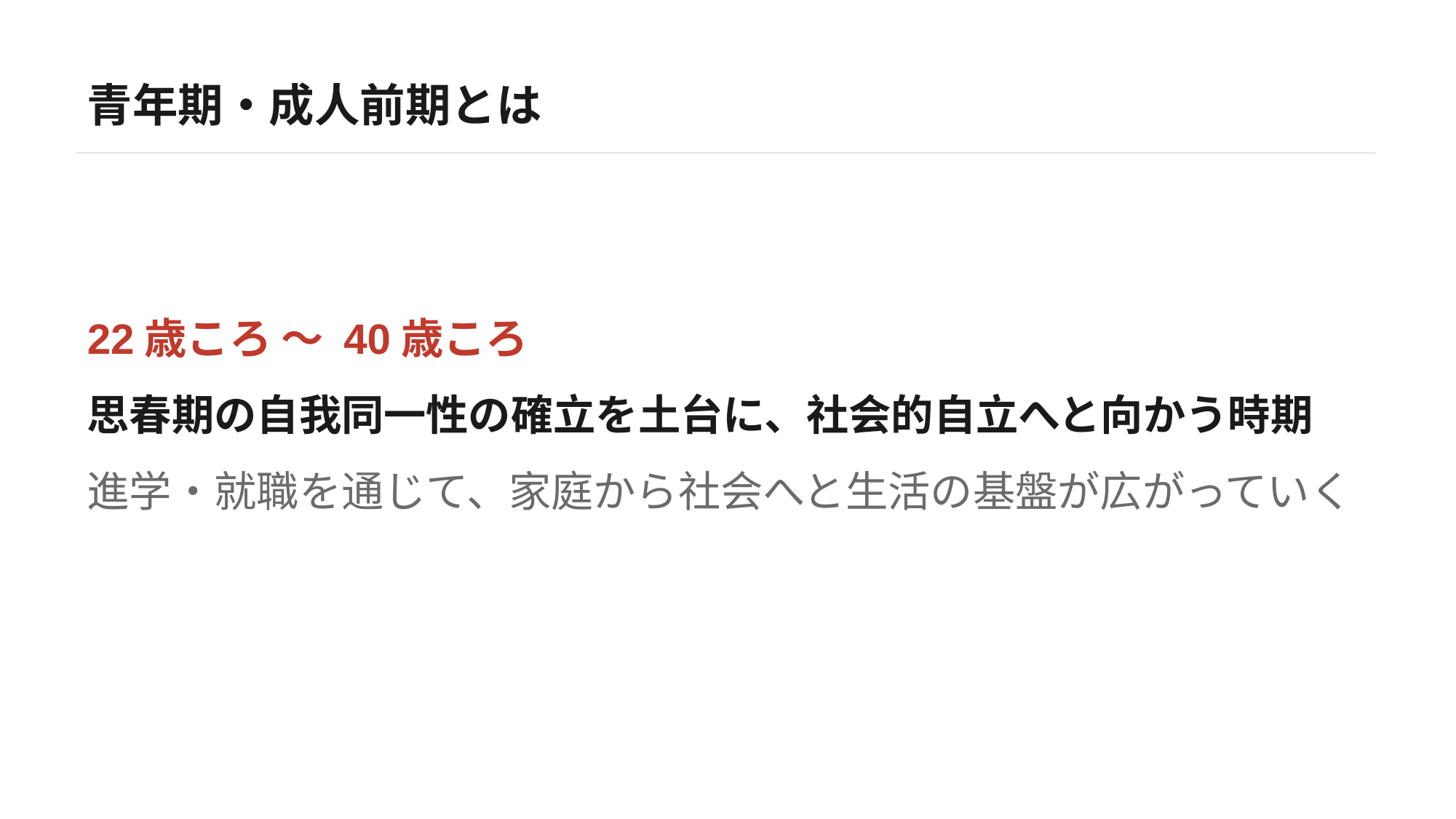

青年期・成人前期とは

22歳ころ 〜 40歳ころ
思春期の自我同一性の確立を土台に、社会的自立へと向かう時期
進学・就職を通じて、家庭から社会へと生活の基盤が広がっていく